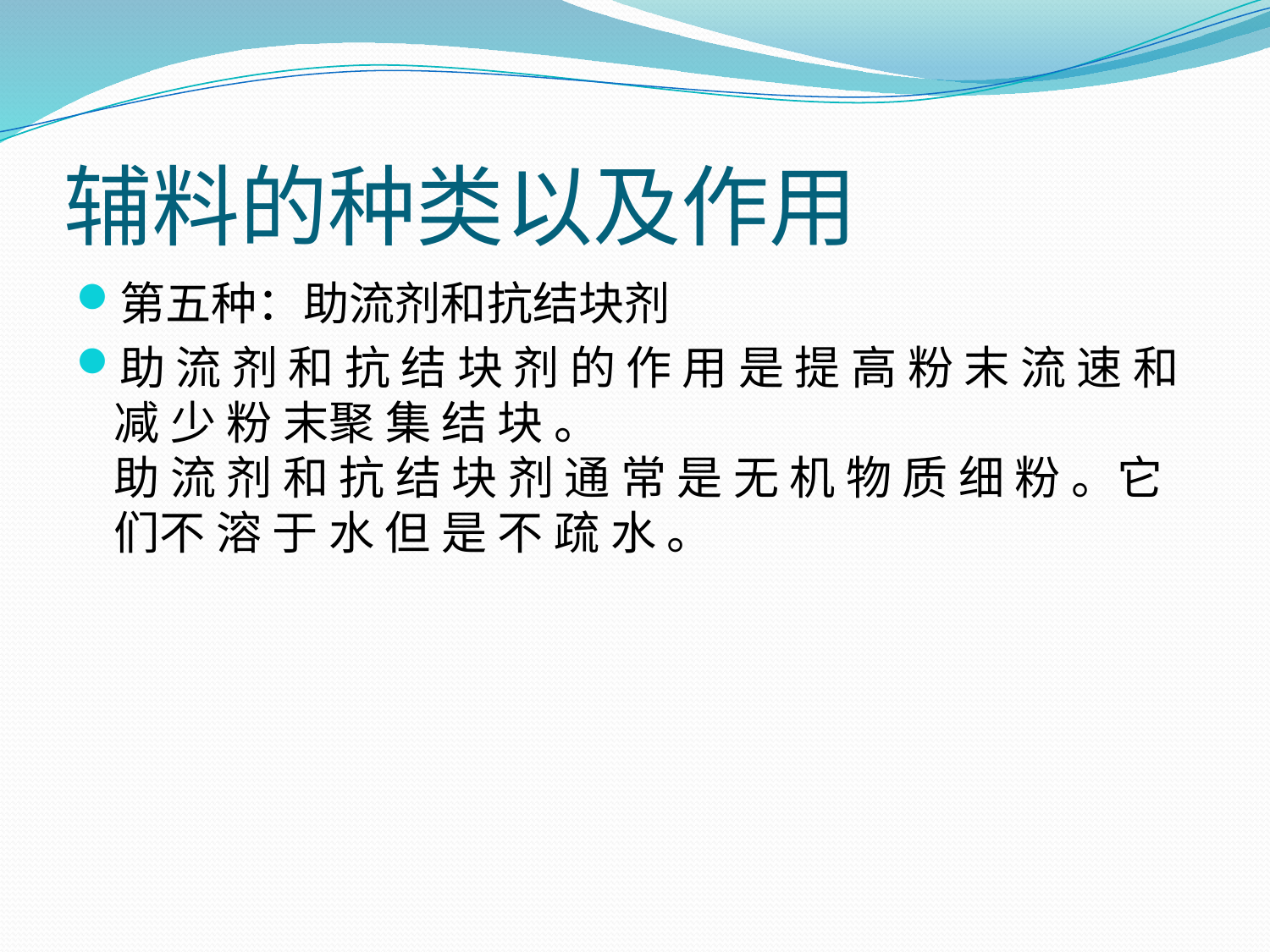

# 辅料的种类以及作用
第五种：助流剂和抗结块剂
助 流 剂 和 抗 结 块 剂 的 作 用 是 提 高 粉 末 流 速 和 减 少 粉 末聚 集 结 块 。
助 流 剂 和 抗 结 块 剂 通 常 是 无 机 物 质 细 粉 。它们不 溶 于 水 但 是 不 疏 水 。